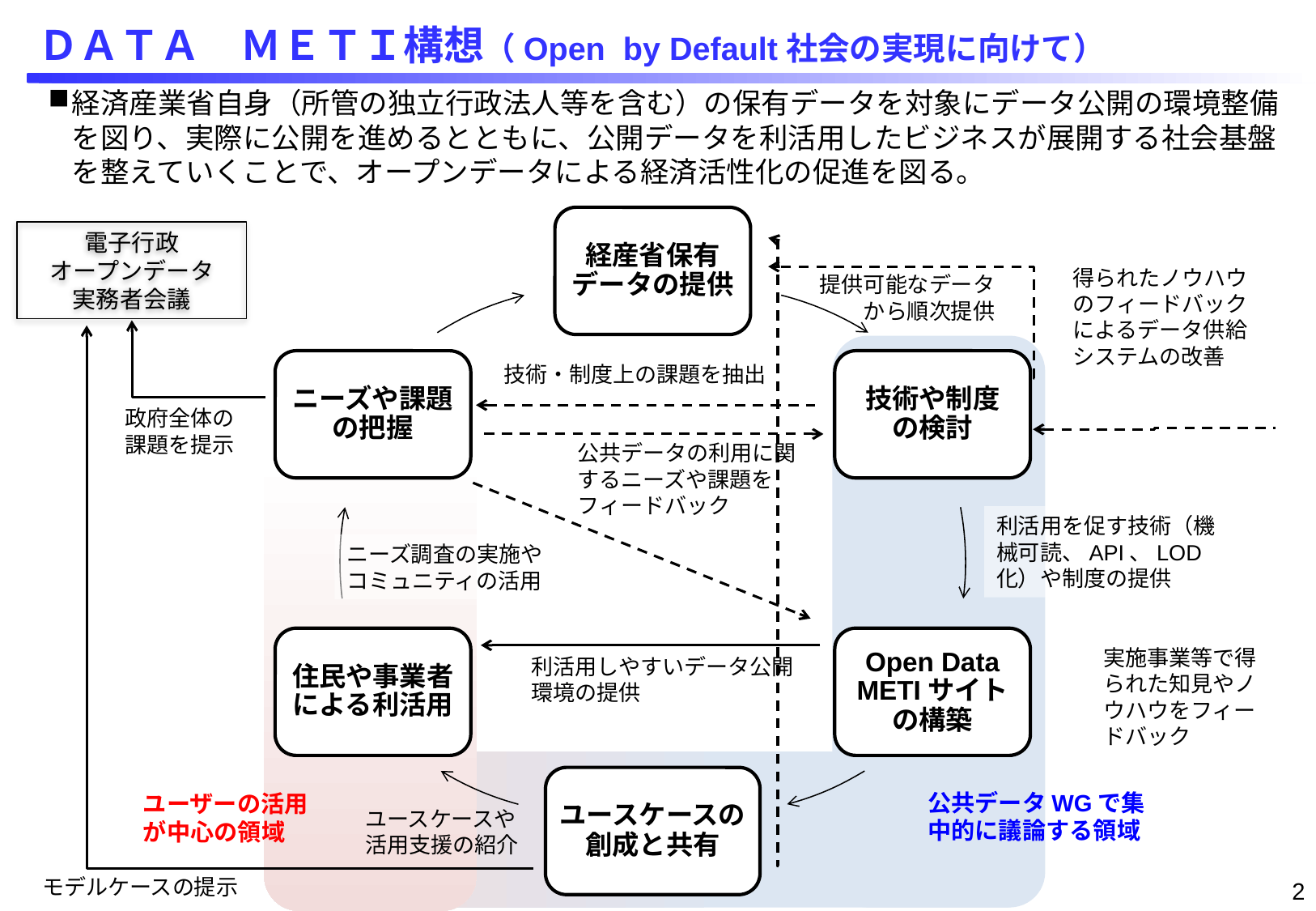

# ＤＡＴＡ　ＭＥＴＩ構想（Open  by Default社会の実現に向けて）
経済産業省自身（所管の独立行政法人等を含む）の保有データを対象にデータ公開の環境整備を図り、実際に公開を進めるとともに、公開データを利活用したビジネスが展開する社会基盤を整えていくことで、オープンデータによる経済活性化の促進を図る。
経産省保有データの提供
技術や制度
の検討
Open Data METIサイト
の構築
ユースケースの
創成と共有
住民や事業者による利活用
ニーズや課題の把握

電子行政
オープンデータ
実務者会議

得られたノウハウのフィードバックによるデータ供給システムの改善
提供可能なデータ
　　から順次提供

技術・制度上の課題を抽出

政府全体の課題を提示

公共データの利用に関するニーズや課題をフィードバック
利活用を促す技術（機械可読、API、LOD化）や制度の提供
ニーズ調査の実施や
コミュニティの活用
実施事業等で得られた知見やノウハウをフィードバック
利活用しやすいデータ公開環境の提供
公共データWGで集中的に議論する領域
ユーザーの活用が中心の領域
ユースケースや活用支援の紹介

モデルケースの提示
2